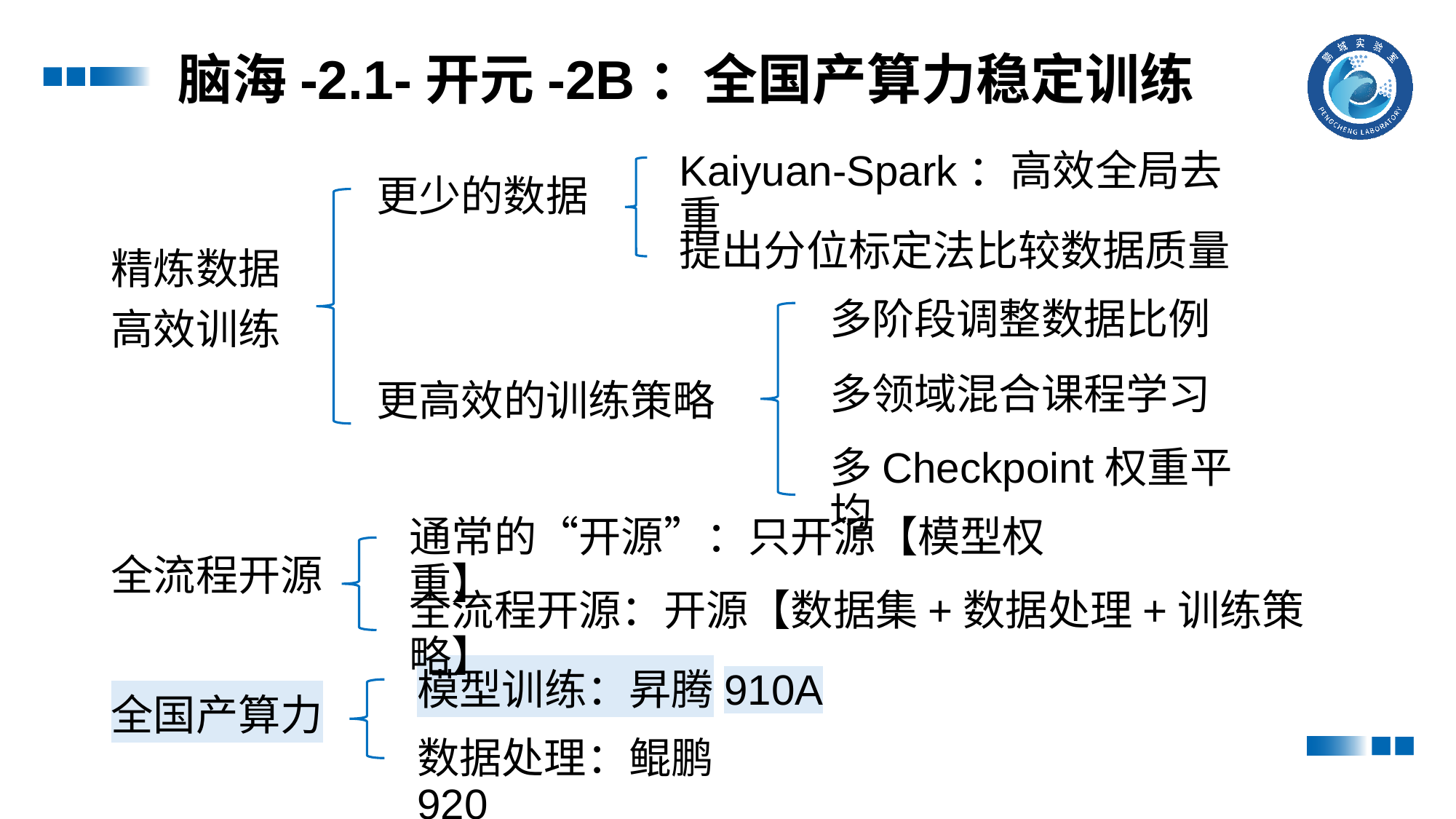

脑海-2.1-开元-2B：全国产算力稳定训练
Kaiyuan-Spark：高效全局去重

更少的数据

提出分位标定法比较数据质量
精炼数据
高效训练
多阶段调整数据比例

多领域混合课程学习
更高效的训练策略
多Checkpoint权重平均
通常的“开源”：只开源【模型权重】

全流程开源
全流程开源：开源【数据集+数据处理+训练策略】

模型训练：昇腾910A

全国产算力
数据处理：鲲鹏920